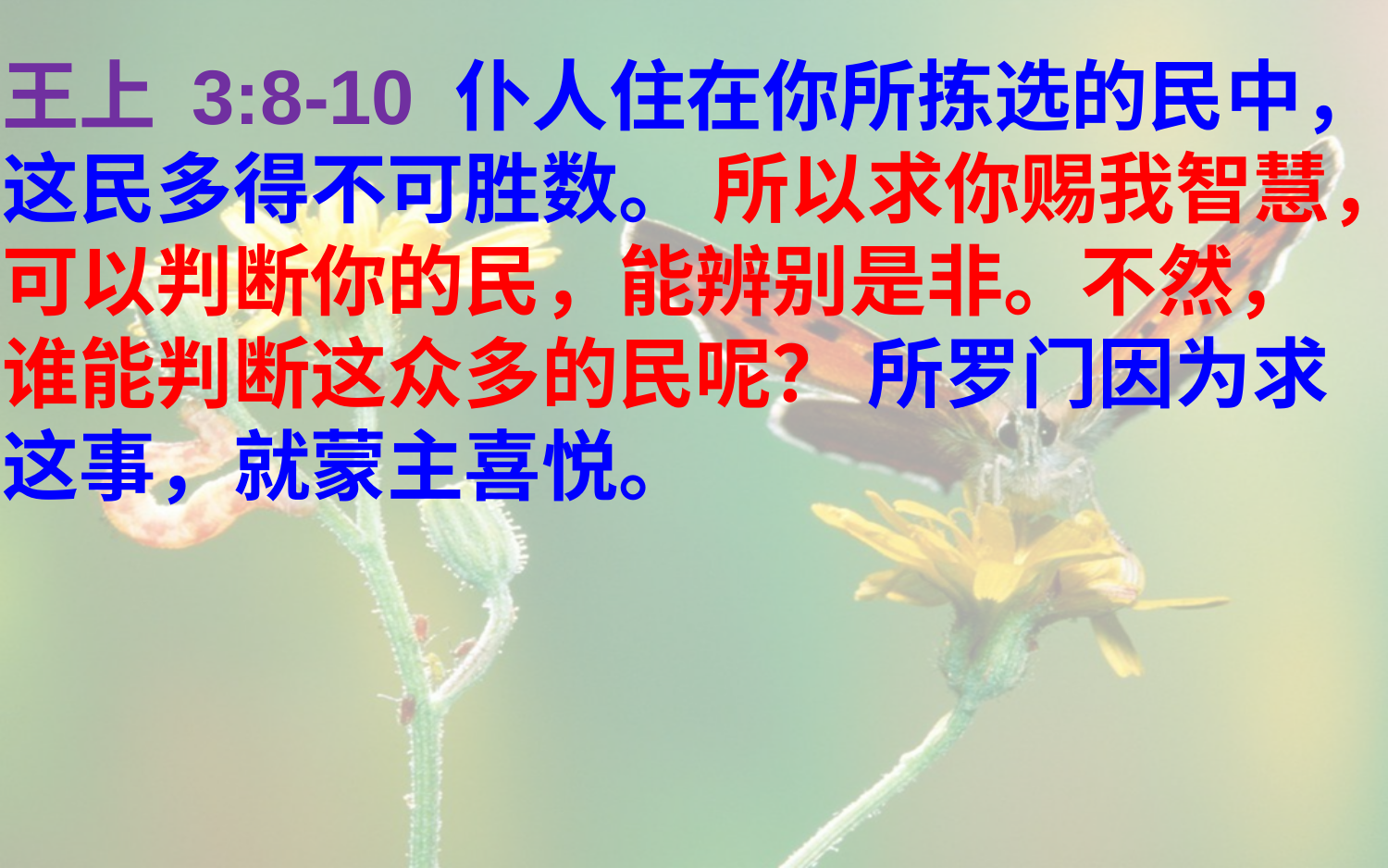

王上 3:8-10 仆人住在你所拣选的民中，这民多得不可胜数。 所以求你赐我智慧，可以判断你的民，能辨别是非。不然，谁能判断这众多的民呢？ 所罗门因为求这事，就蒙主喜悦。